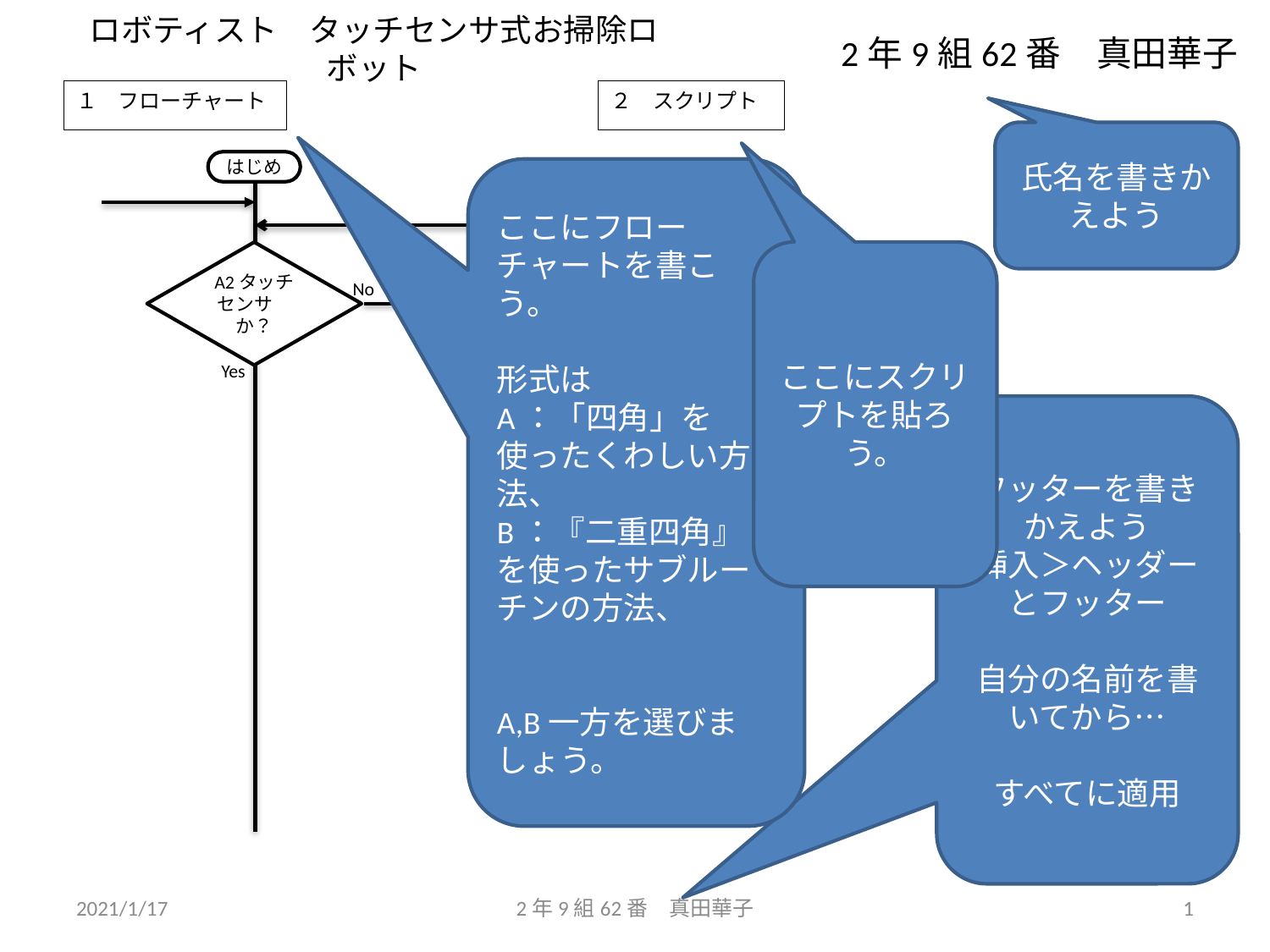

2年9組62番　真田華子
# ロボティスト　タッチセンサ式お掃除ロボット
１　フローチャート

２　スクリプト

氏名を書きかえよう
はじめ
ここにフローチャートを書こう。

形式は
A：「四角」を使ったくわしい方法、
B：『二重四角』を使ったサブルーチンの方法、

A,B一方を選びましょう。
ここにスクリプトを貼ろう。
A2タッチセンサ　か？
No
Yes
フッターを書きかえよう
挿入＞ヘッダーとフッター

自分の名前を書いてから…

すべてに適用
2021/1/17
2年9組62番　真田華子
1